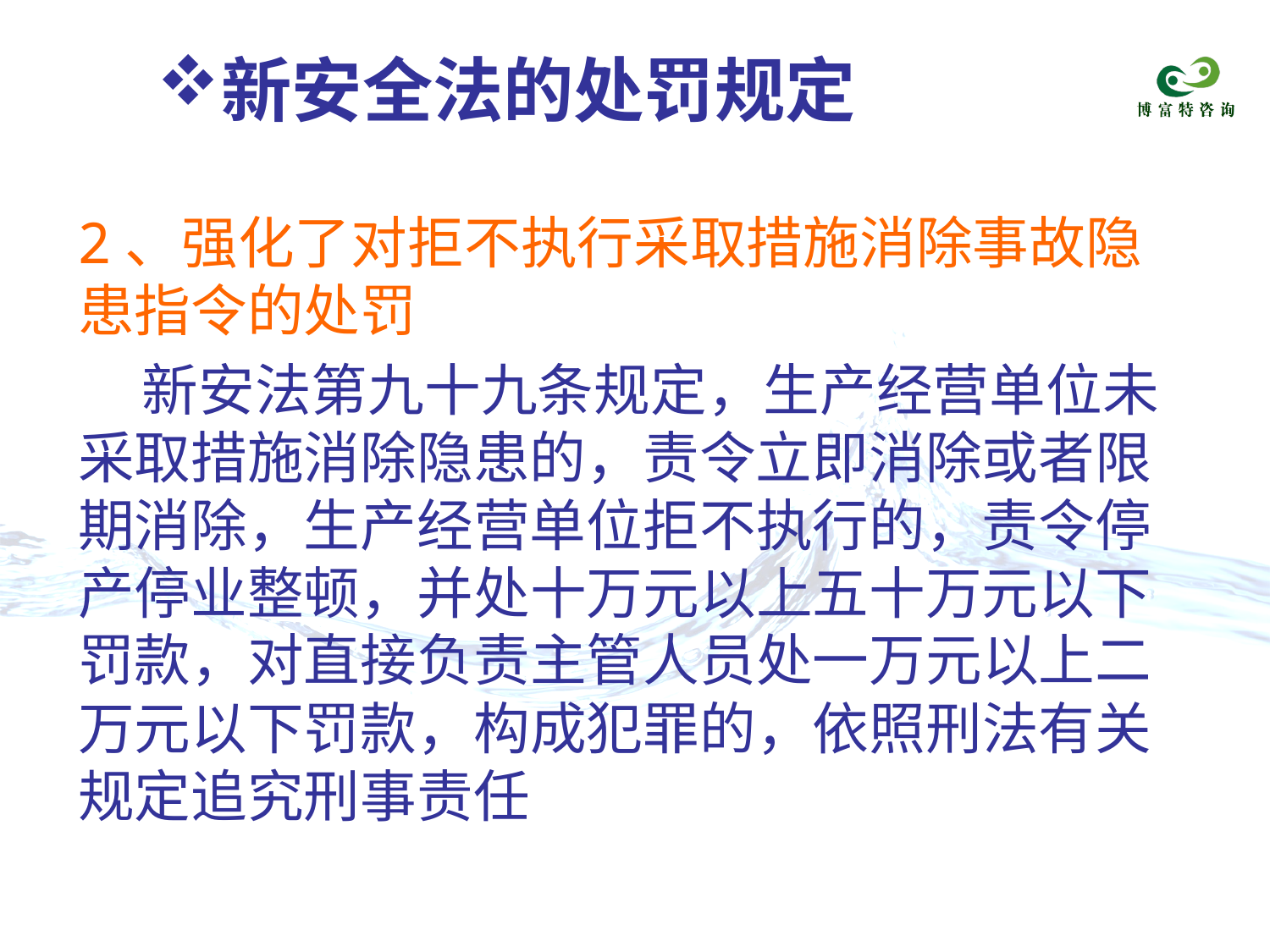

新安全法的处罚规定

2、强化了对拒不执行采取措施消除事故隐患指令的处罚
    新安法第九十九条规定，生产经营单位未采取措施消除隐患的，责令立即消除或者限期消除，生产经营单位拒不执行的，责令停产停业整顿，并处十万元以上五十万元以下罚款，对直接负责主管人员处一万元以上二万元以下罚款，构成犯罪的，依照刑法有关规定追究刑事责任